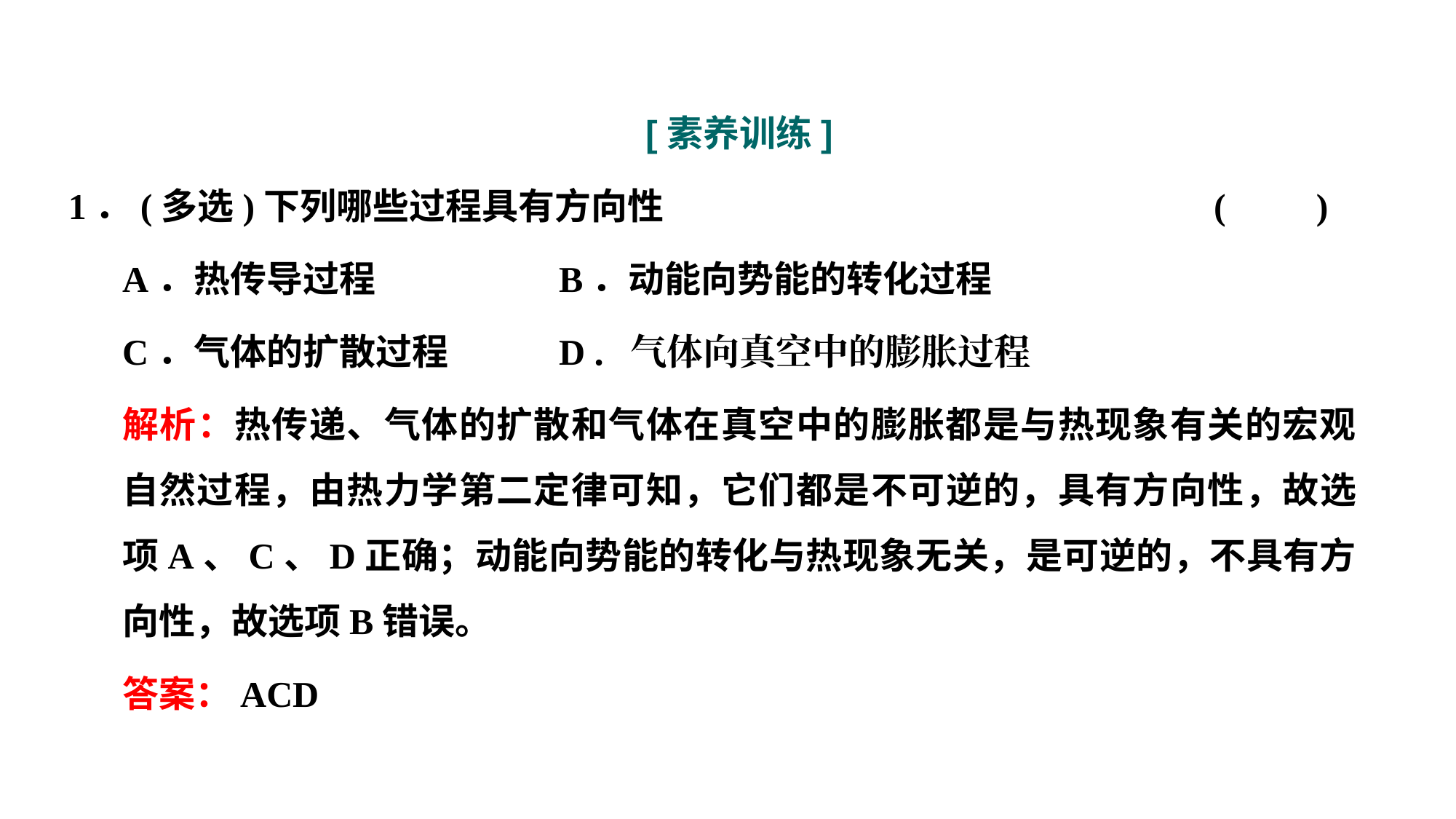

[素养训练]
1．(多选)下列哪些过程具有方向性						(　　)
A．热传导过程　　　　	B．动能向势能的转化过程
C．气体的扩散过程 	D．气体向真空中的膨胀过程
解析：热传递、气体的扩散和气体在真空中的膨胀都是与热现象有关的宏观自然过程，由热力学第二定律可知，它们都是不可逆的，具有方向性，故选项A、C、D正确；动能向势能的转化与热现象无关，是可逆的，不具有方向性，故选项B错误。
答案：ACD